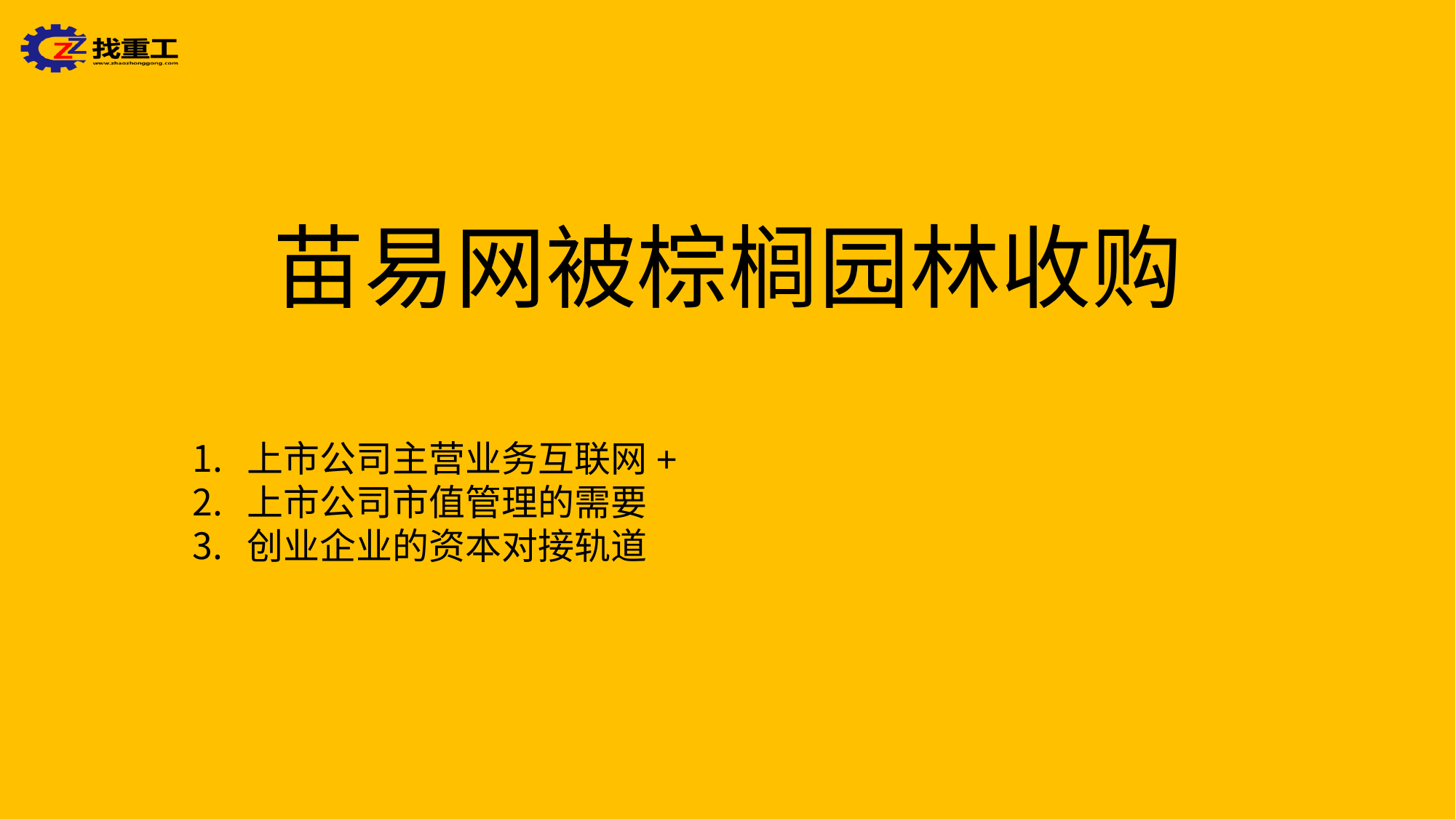

# 苗易网被棕榈园林收购
上市公司主营业务互联网+
上市公司市值管理的需要
创业企业的资本对接轨道